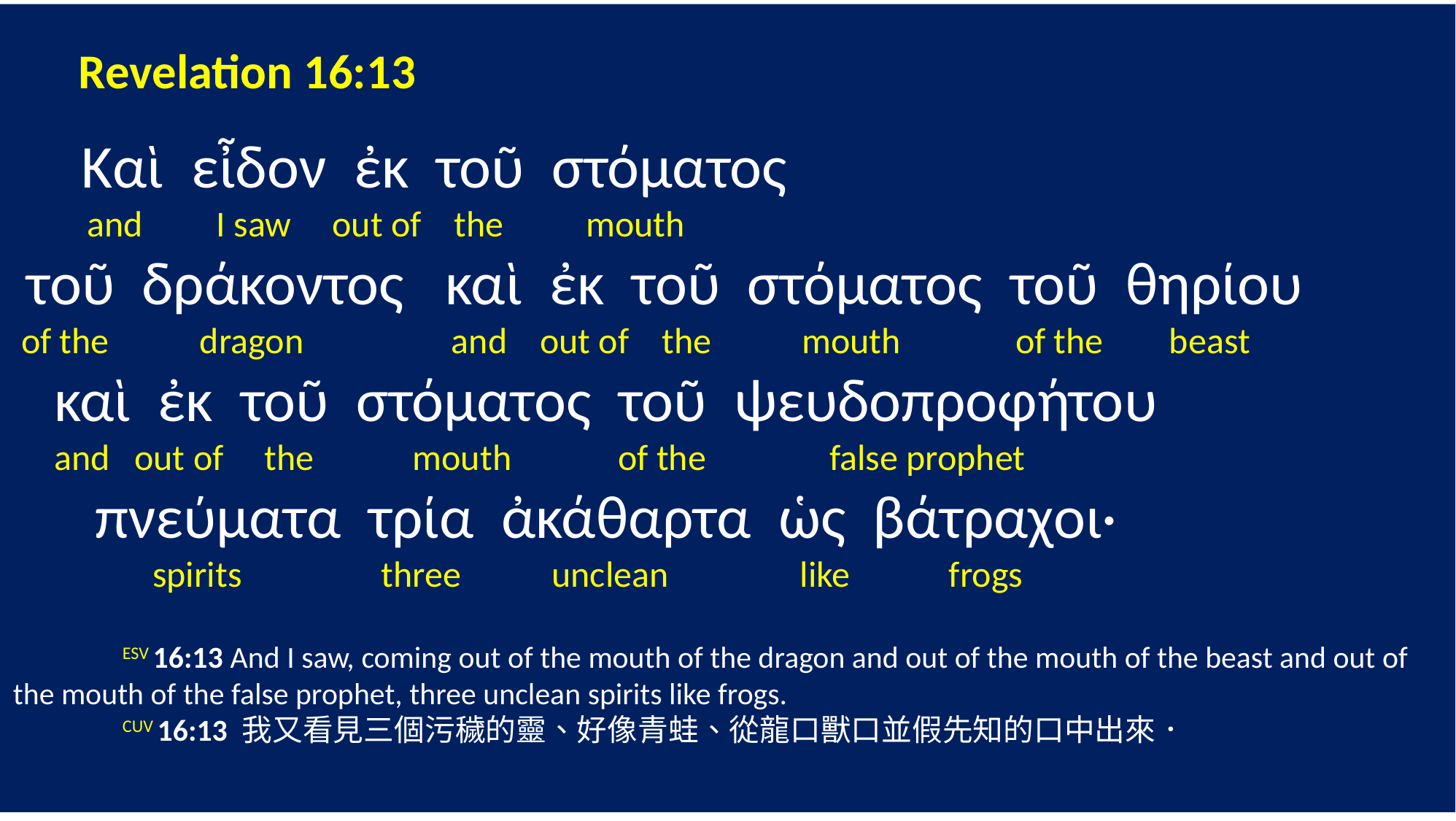

Revelation 16:13

     Καὶ  εἶδον  ἐκ  τοῦ  στόματος
         and         I saw     out of    the          mouth
 τοῦ  δράκοντος   καὶ  ἐκ  τοῦ  στόματος  τοῦ  θηρίου
 of the           dragon                  and    out of    the           mouth              of the        beast
   καὶ  ἐκ  τοῦ  στόματος  τοῦ  ψευδοπροφήτου
     and   out of     the            mouth             of the               false prophet
      πνεύματα  τρία  ἀκάθαρτα  ὡς  βάτραχοι·
                 spirits                 three           unclean                like            frogs

	ESV 16:13 And I saw, coming out of the mouth of the dragon and out of the mouth of the beast and out of the mouth of the false prophet, three unclean spirits like frogs.
	CUV 16:13 我又看見三個污穢的靈、好像青蛙、從龍口獸口並假先知的口中出來．